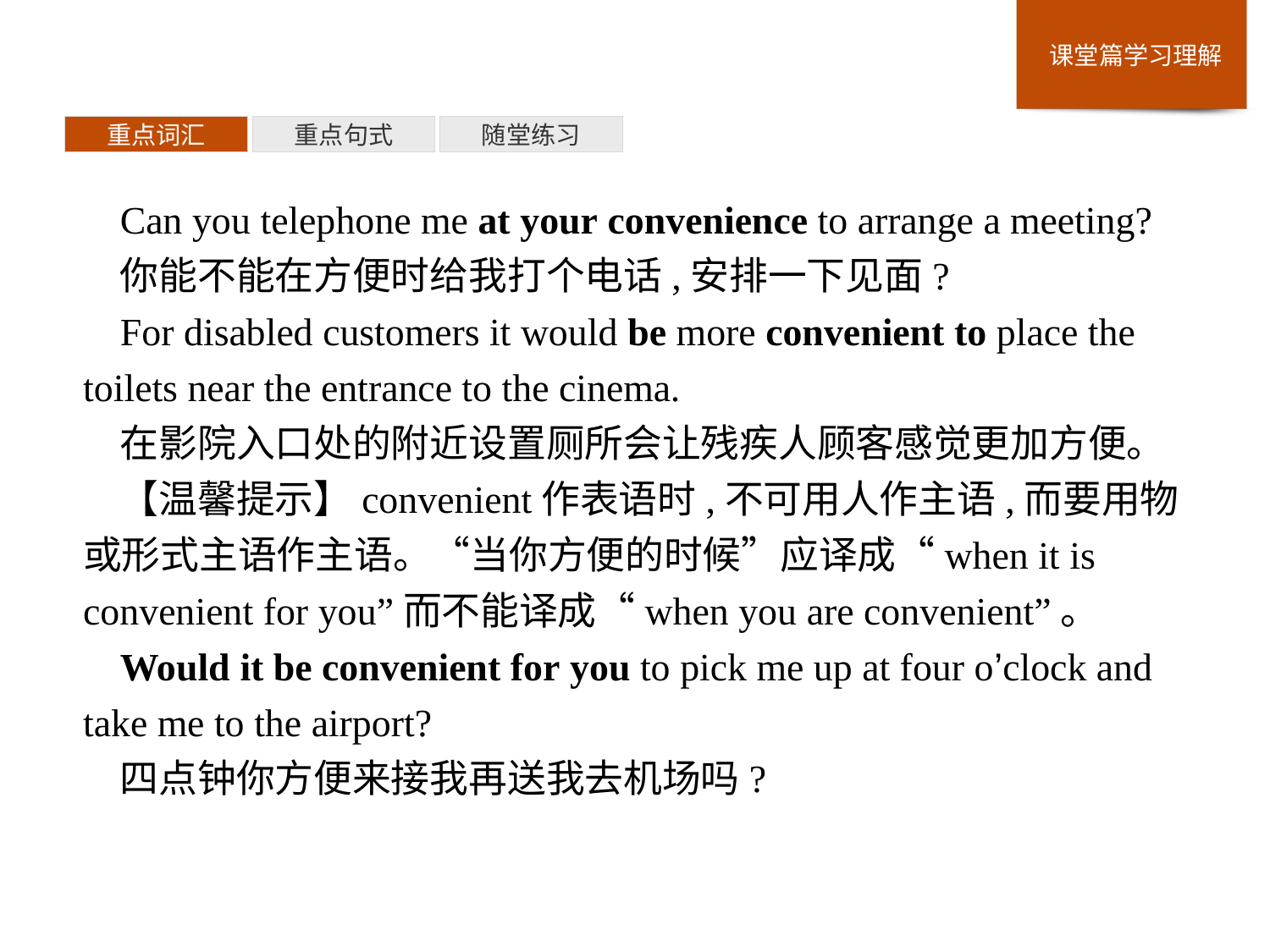

重点词汇
重点句式
随堂练习
Can you telephone me at your convenience to arrange a meeting?
你能不能在方便时给我打个电话,安排一下见面?
For disabled customers it would be more convenient to place the toilets near the entrance to the cinema.
在影院入口处的附近设置厕所会让残疾人顾客感觉更加方便。
【温馨提示】convenient作表语时,不可用人作主语,而要用物或形式主语作主语。“当你方便的时候”应译成“when it is convenient for you”而不能译成“when you are convenient”。
Would it be convenient for you to pick me up at four o’clock and take me to the airport?
四点钟你方便来接我再送我去机场吗?